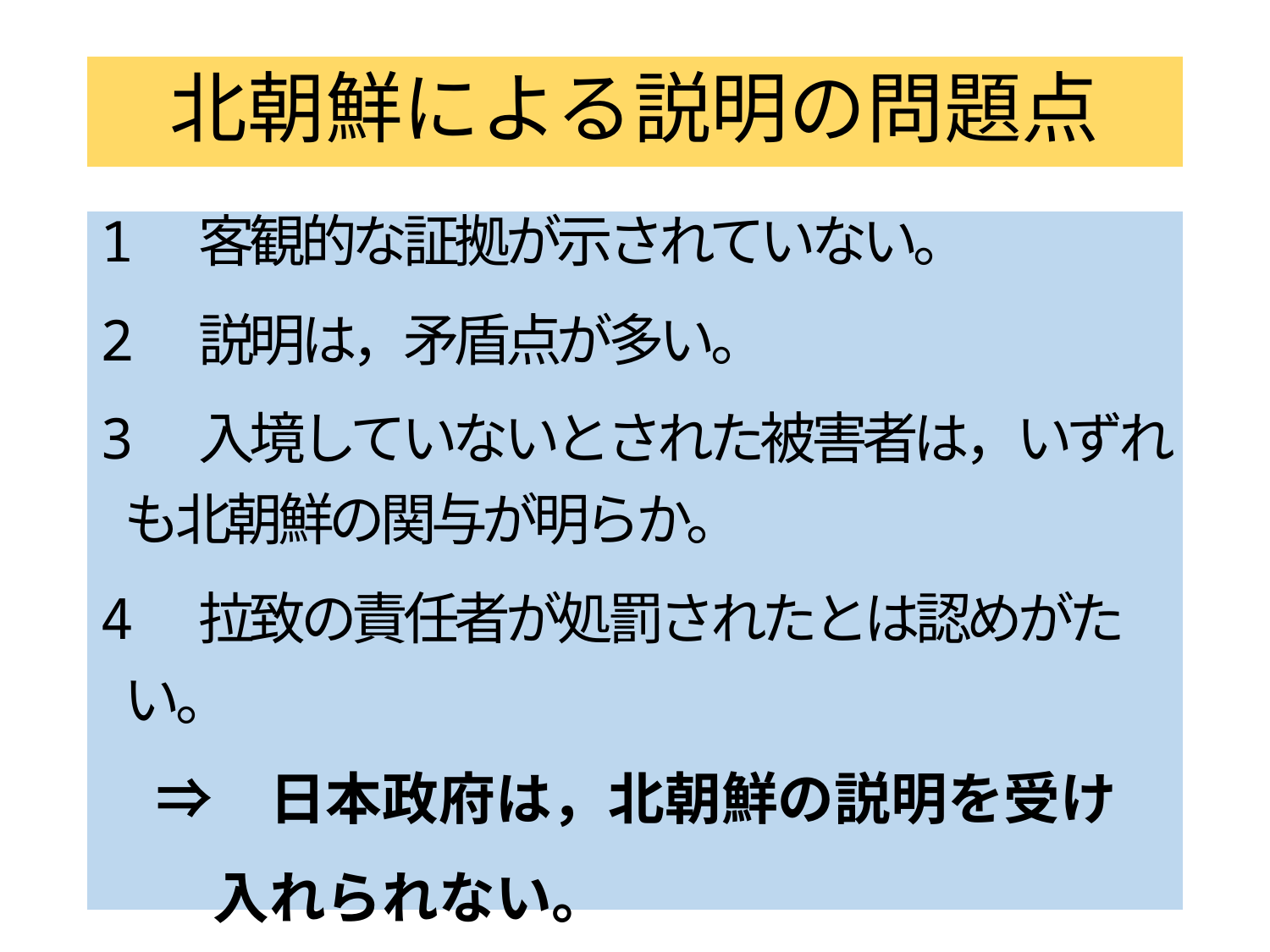

# 北朝鮮による説明の問題点
1　客観的な証拠が示されていない。
2　説明は，矛盾点が多い。
3　入境していないとされた被害者は，いずれも北朝鮮の関与が明らか。
4　拉致の責任者が処罰されたとは認めがたい。
　⇒　日本政府は，北朝鮮の説明を受け
　　入れられない。